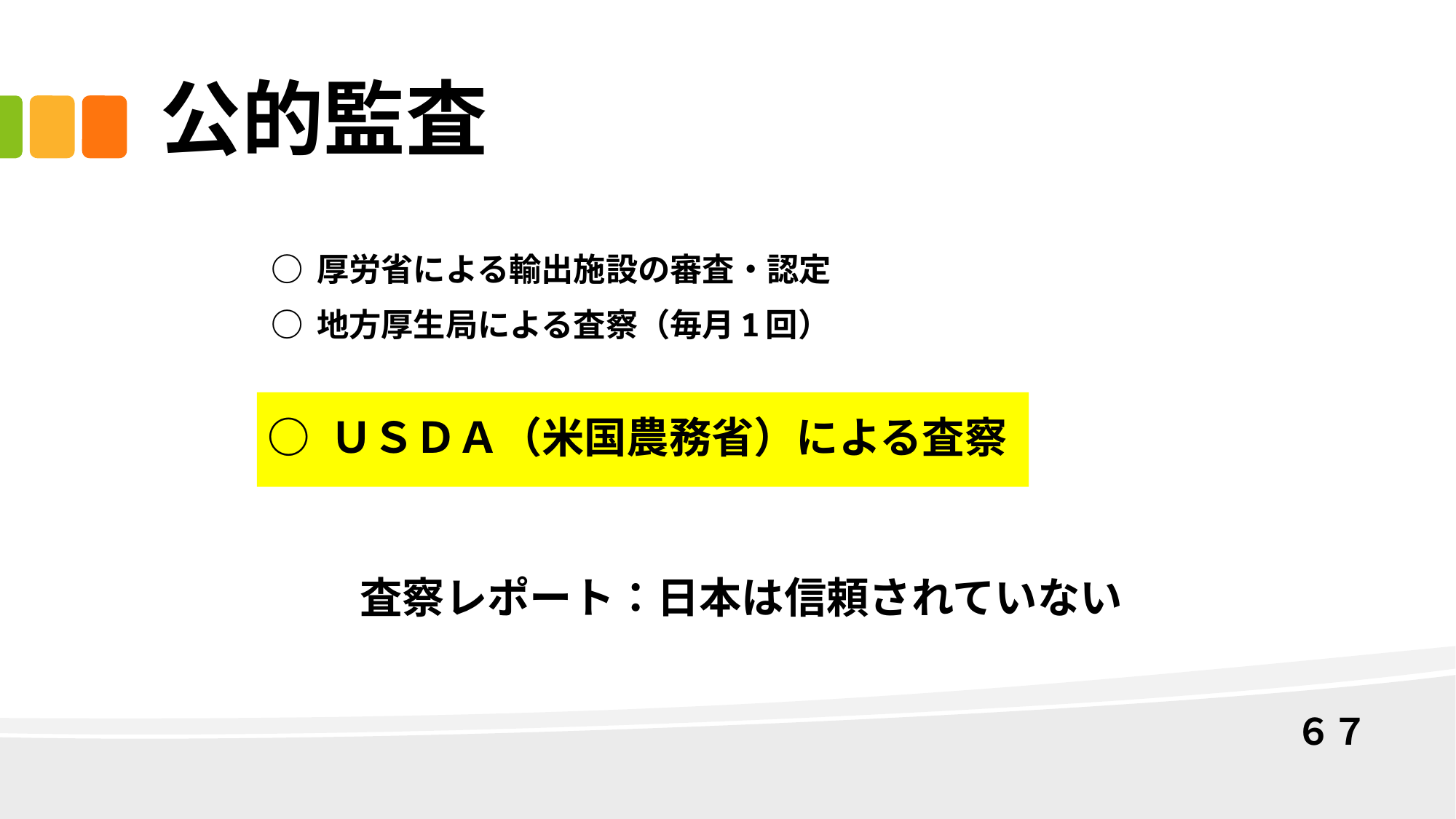

# 公的監査
○ 厚労省による輸出施設の審査・認定
○ 地方厚生局による査察（毎月1回）
○ ＵＳＤＡ（米国農務省）による査察
査察レポート：日本は信頼されていない
６７